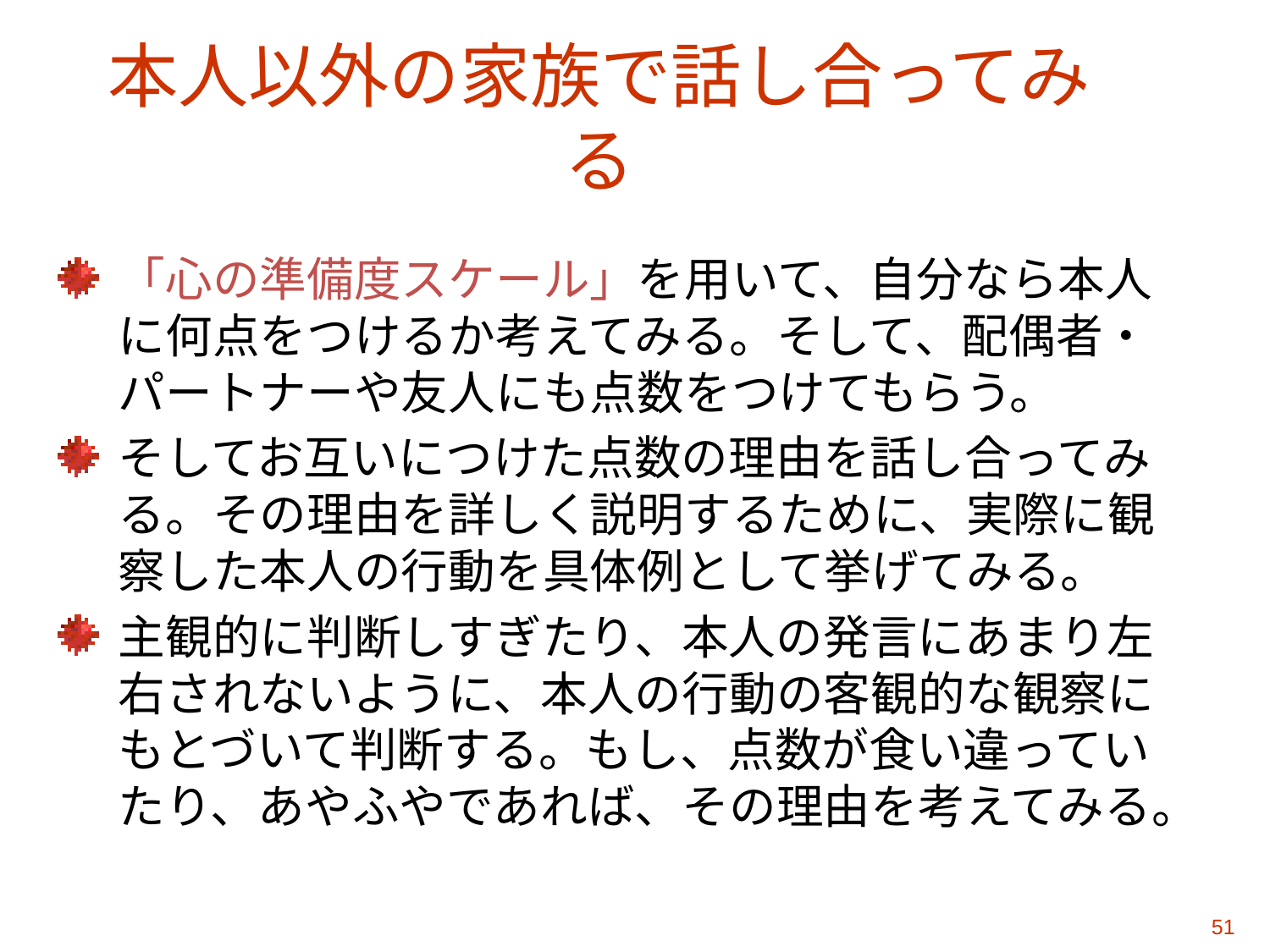

# 本人以外の家族で話し合ってみる
「心の準備度スケール」を用いて、自分なら本人に何点をつけるか考えてみる。そして、配偶者・パートナーや友人にも点数をつけてもらう。
そしてお互いにつけた点数の理由を話し合ってみる。その理由を詳しく説明するために、実際に観察した本人の行動を具体例として挙げてみる。
主観的に判断しすぎたり、本人の発言にあまり左右されないように、本人の行動の客観的な観察にもとづいて判断する。もし、点数が食い違っていたり、あやふやであれば、その理由を考えてみる。
51